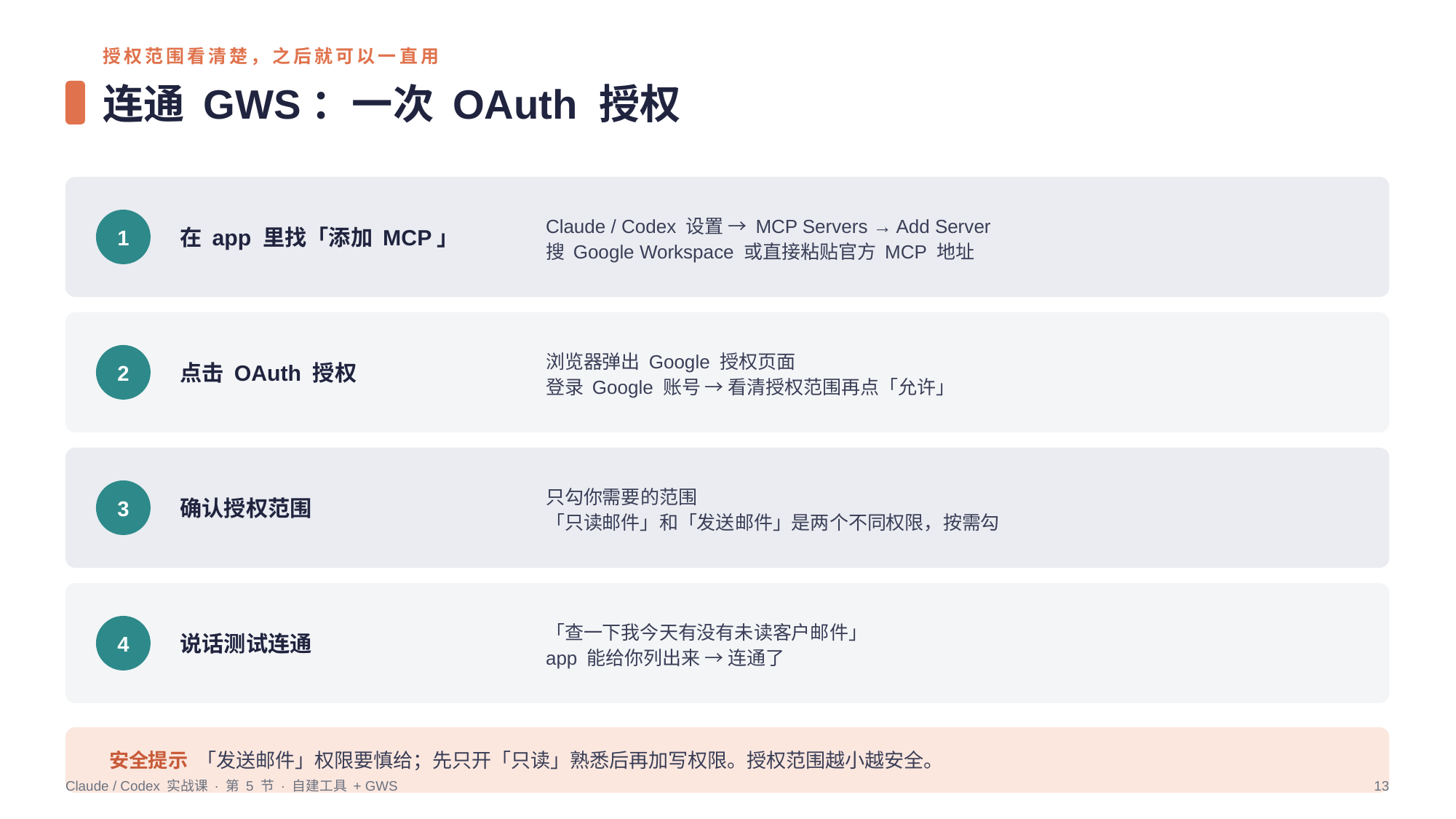

授权范围看清楚，之后就可以一直用
连通 GWS：一次 OAuth 授权

在 app 里找「添加 MCP」
Claude / Codex 设置 → MCP Servers → Add Server
搜 Google Workspace 或直接粘贴官方 MCP 地址

1

点击 OAuth 授权
浏览器弹出 Google 授权页面
登录 Google 账号 → 看清授权范围再点「允许」

2

确认授权范围
只勾你需要的范围
「只读邮件」和「发送邮件」是两个不同权限，按需勾

3

说话测试连通
「查一下我今天有没有未读客户邮件」
app 能给你列出来 → 连通了

4

安全提示  「发送邮件」权限要慎给；先只开「只读」熟悉后再加写权限。授权范围越小越安全。
Claude / Codex 实战课 · 第 5 节 · 自建工具 + GWS
13